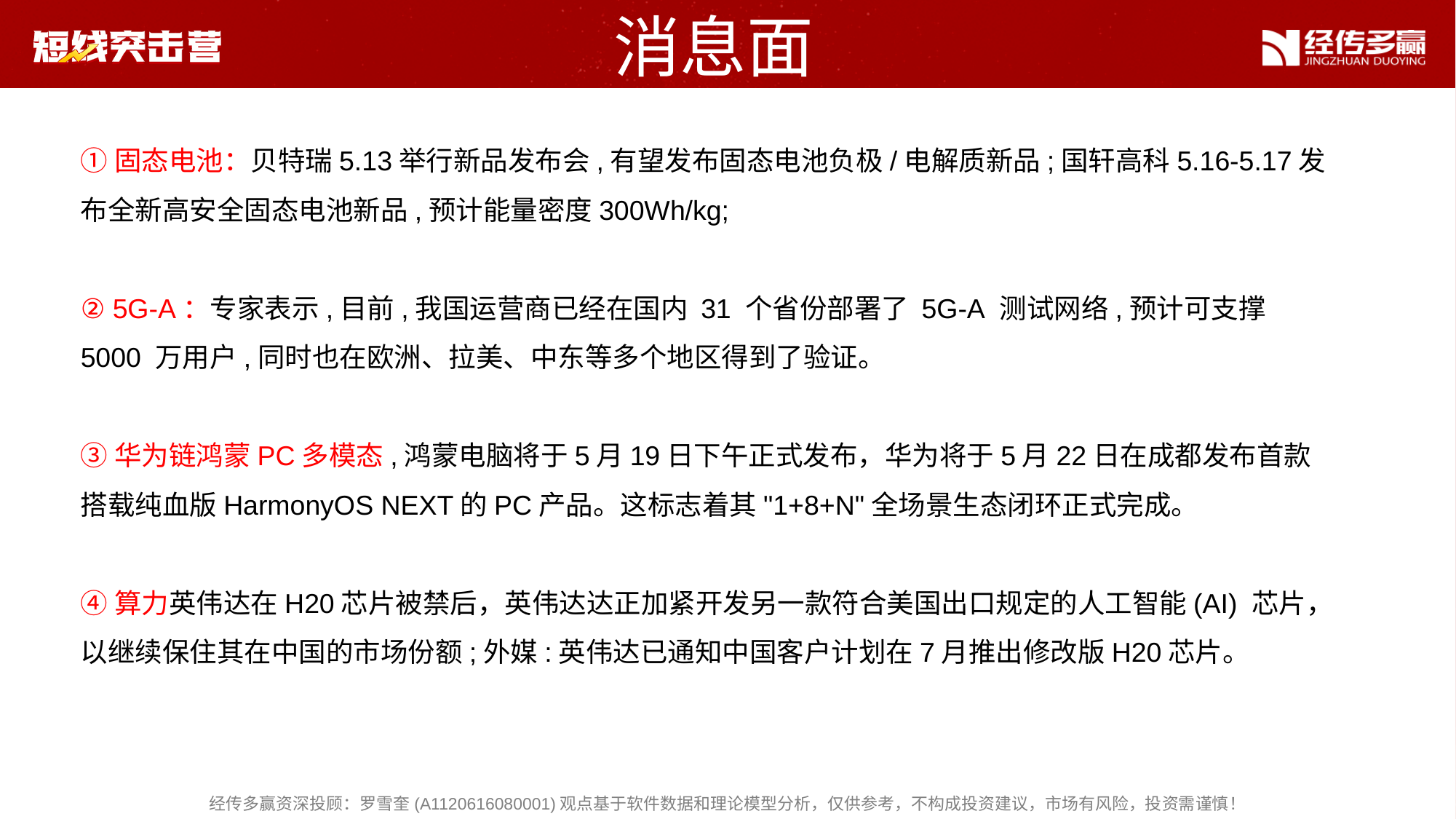

消息面
①固态电池：贝特瑞5.13举行新品发布会,有望发布固态电池负极/电解质新品;国轩高科5.16-5.17发布全新高安全固态电池新品,预计能量密度300Wh/kg;

② 5G-A：专家表示,目前,我国运营商已经在国内 31 个省份部署了 5G-A 测试网络,预计可支撑 5000 万用户,同时也在欧洲、拉美、中东等多个地区得到了验证。

③华为链鸿蒙PC多模态,鸿蒙电脑将于5月19日下午正式发布，华为将于5月22日在成都发布首款搭载纯血版HarmonyOS NEXT的PC产品。这标志着其"1+8+N"全场景生态闭环正式完成。

④算力英伟达在H20芯片被禁后，英伟达达正加紧开发另一款符合美国出口规定的人工智能(AI) 芯片，以继续保住其在中国的市场份额;外媒:英伟达已通知中国客户计划在7月推出修改版H20芯片。